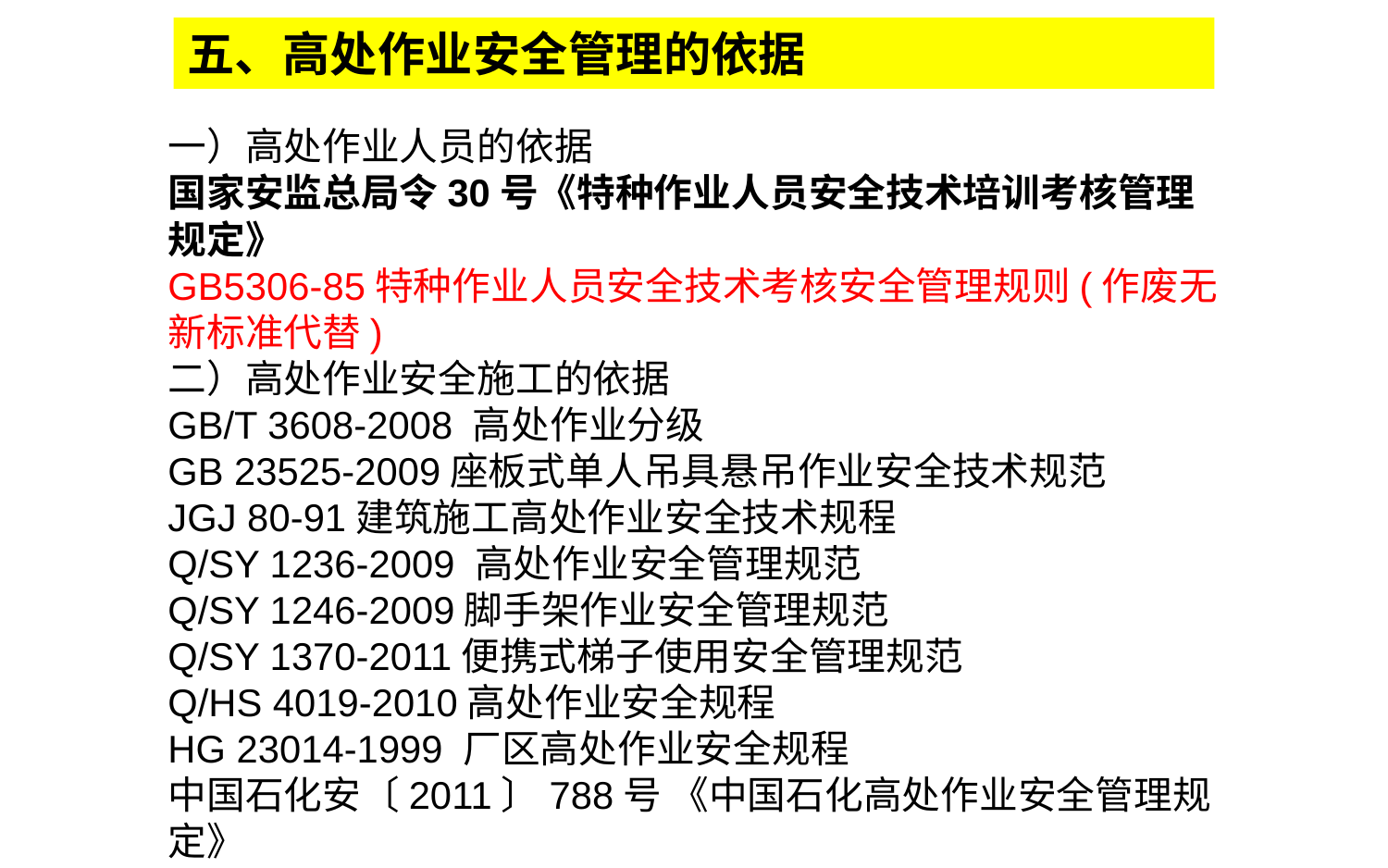

# 五、高处作业安全管理的依据
一）高处作业人员的依据
国家安监总局令30号《特种作业人员安全技术培训考核管理规定》
GB5306-85特种作业人员安全技术考核安全管理规则(作废无新标准代替)
二）高处作业安全施工的依据
GB/T 3608-2008 高处作业分级
GB 23525-2009座板式单人吊具悬吊作业安全技术规范
JGJ 80-91建筑施工高处作业安全技术规程
Q/SY 1236-2009 高处作业安全管理规范
Q/SY 1246-2009脚手架作业安全管理规范
Q/SY 1370-2011便携式梯子使用安全管理规范
Q/HS 4019-2010高处作业安全规程
HG 23014-1999 厂区高处作业安全规程
中国石化安〔2011〕788号 《中国石化高处作业安全管理规定》